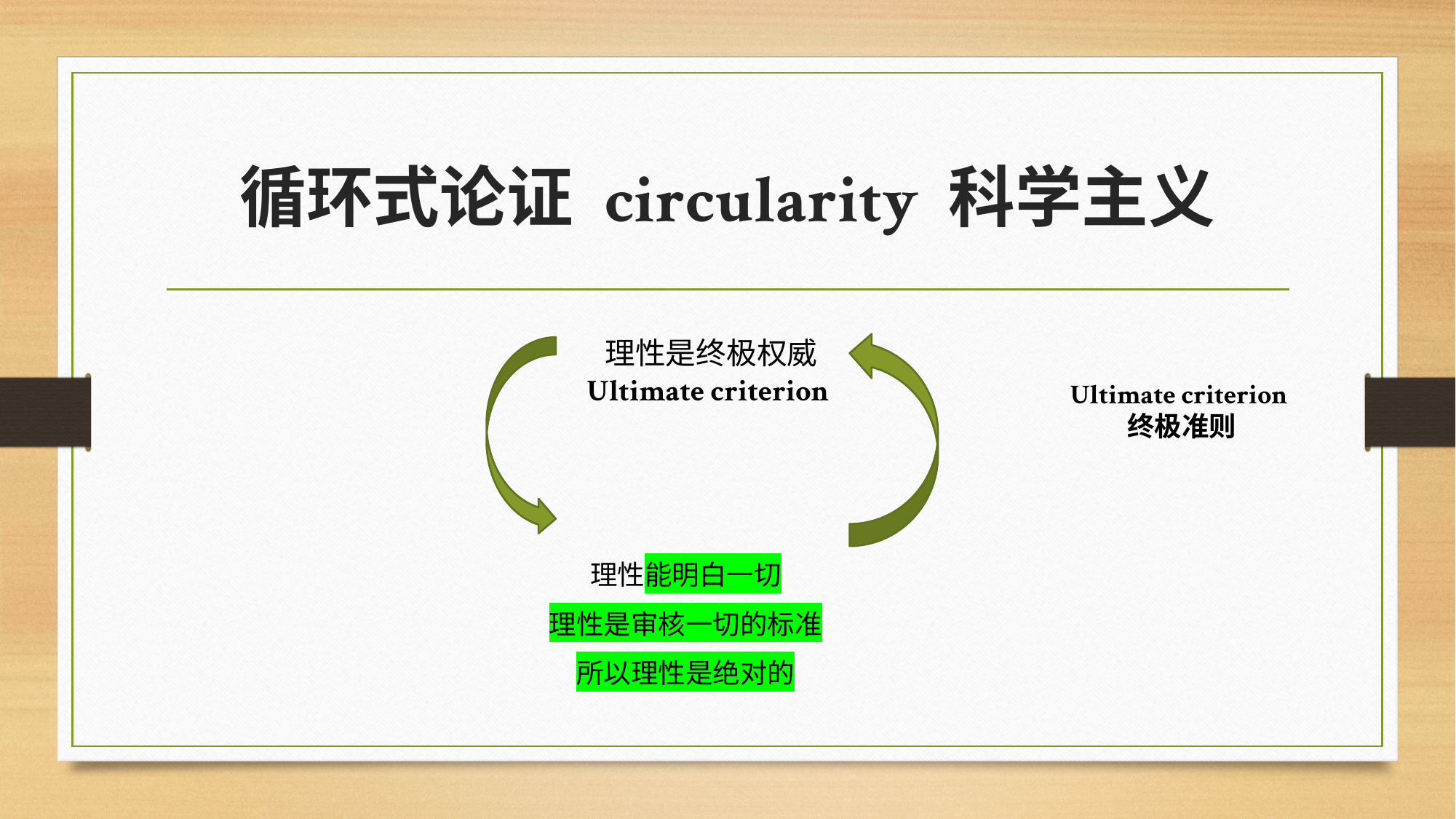

# 循环式论证 circularity 科学主义
理性是终极权威
Ultimate criterion
Ultimate criterion
终极准则

理性能明白一切
理性是审核一切的标准
所以理性是绝对的